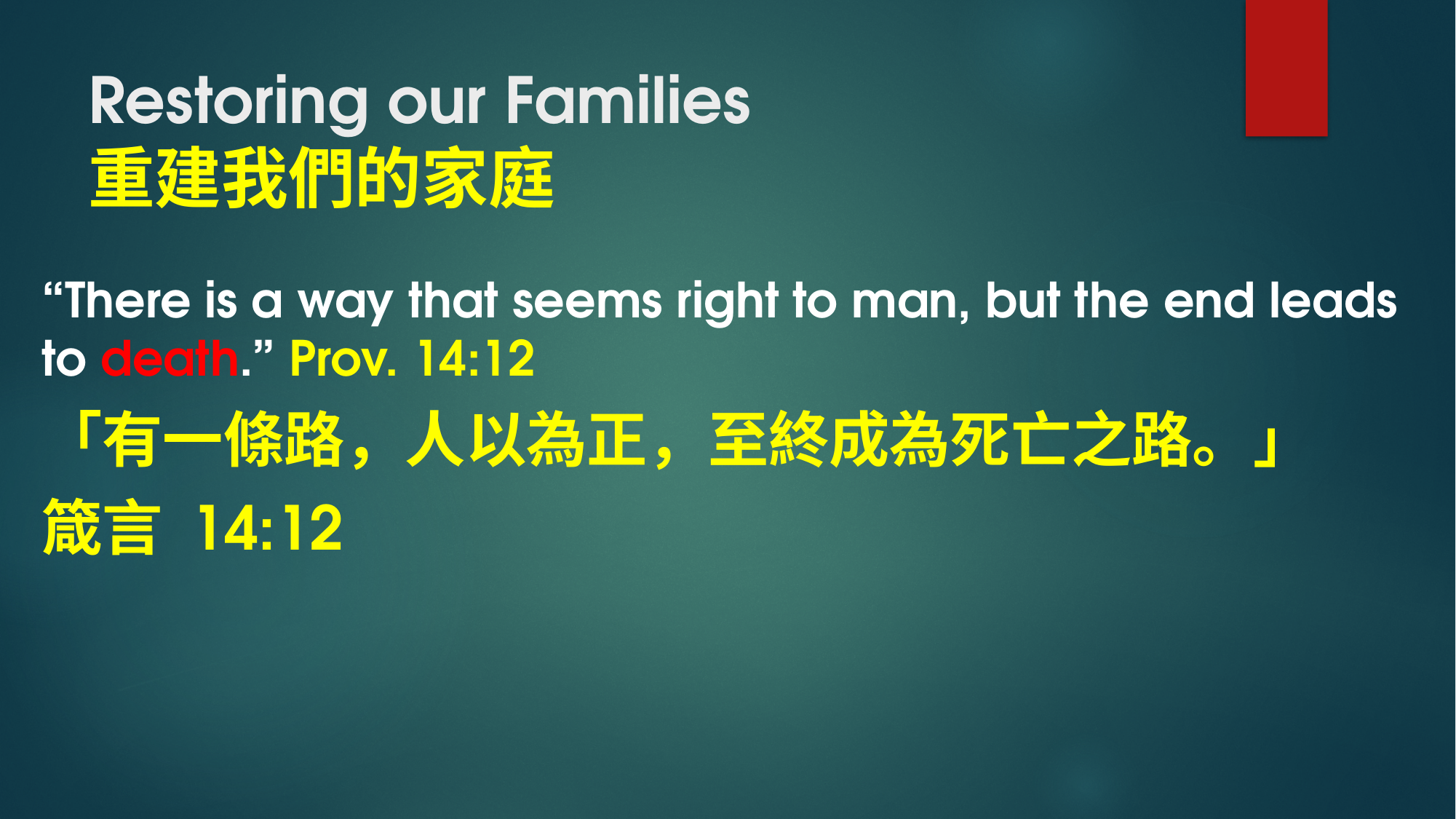

# Restoring our Families 重建我們的家庭
“There is a way that seems right to man, but the end leads to death.” Prov. 14:12
「有一條路，人以為正，至終成為死亡之路。」
箴言 14:12